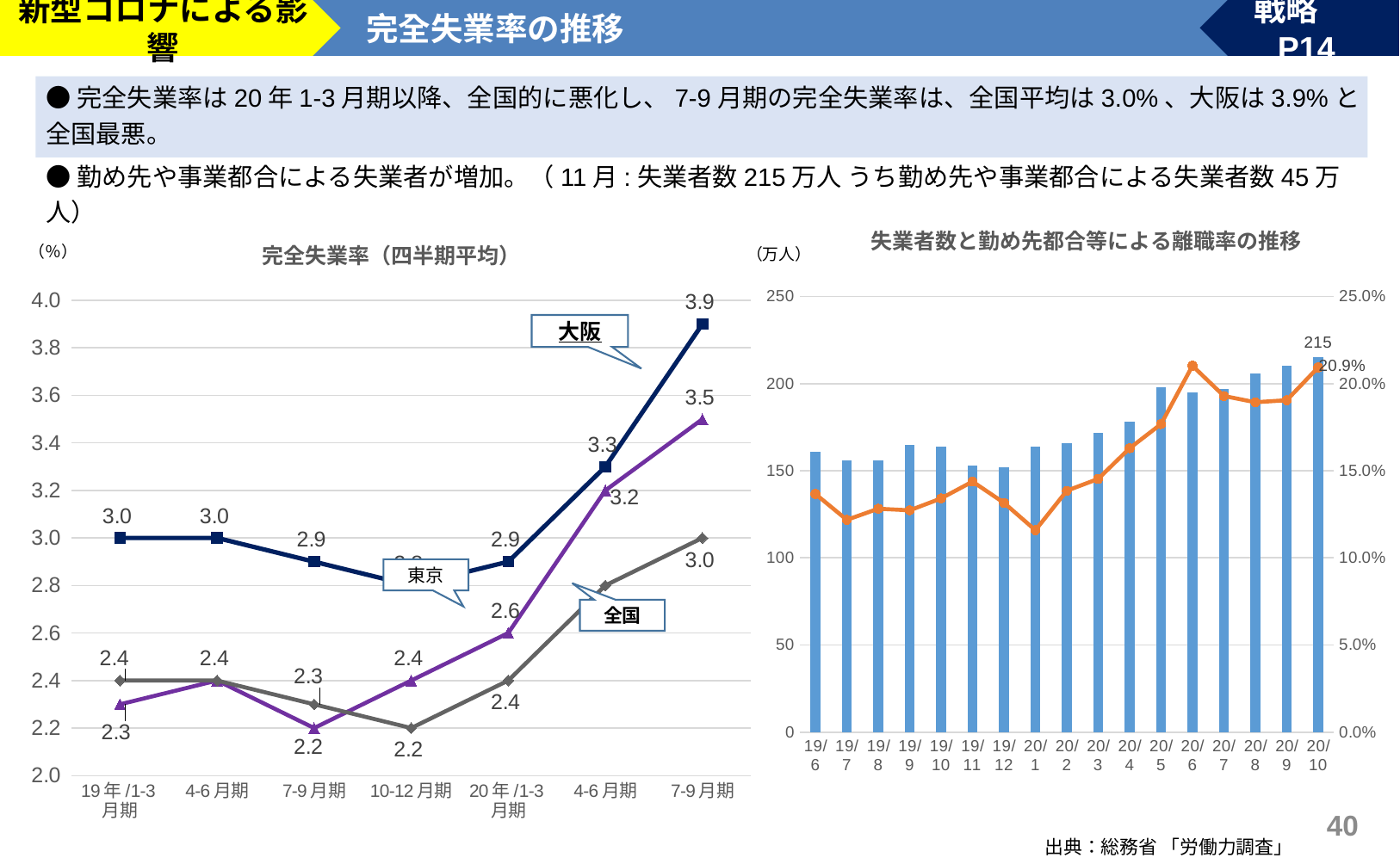

新型コロナによる影響
完全失業率の推移
戦略　P14
●完全失業率は20年1-3月期以降、全国的に悪化し、7-9月期の完全失業率は、全国平均は3.0%、大阪は3.9%と全国最悪。
●勤め先や事業都合による失業者が増加。（11月:失業者数215万人 うち勤め先や事業都合による失業者数45万人）

### Chart: 完全失業率（四半期平均）

| Category | 東京 | 大阪 | 全国 |
|---|---|---|---|
| 19年/1-3月期 | 2.3 | 3.0 | 2.4 |
| 4-6月期 | 2.4 | 3.0 | 2.4 |
| 7-9月期 | 2.2 | 2.9 | 2.3 |
| 10-12月期 | 2.4 | 2.8 | 2.2 |
| 20年/1-3月期 | 2.6 | 2.9 | 2.4 |
| 4-6月期 | 3.2 | 3.3 | 2.8 |
| 7-9月期 | 3.5 | 3.9 | 3.0 |

### Chart: 失業者数と勤め先都合等による離職率の推移

| Category |  |  |
|---|---|---|
| 19/6 | 161.0 | 0.13664596273291926 |
| 19/7 | 156.0 | 0.12179487179487179 |
| 19/8 | 156.0 | 0.1282051282051282 |
| 19/9 | 165.0 | 0.12727272727272726 |
| 19/10 | 164.0 | 0.13414634146341464 |
| 19/11 | 153.0 | 0.1437908496732026 |
| 19/12 | 152.0 | 0.13157894736842105 |
| 20/1 | 164.0 | 0.11585365853658537 |
| 20/2 | 166.0 | 0.13855421686746988 |
| 20/3 | 172.0 | 0.14534883720930233 |
| 20/4 | 178.0 | 0.16292134831460675 |
| 20/5 | 198.0 | 0.17676767676767677 |
| 20/6 | 195.0 | 0.21025641025641026 |
| 20/7 | 197.0 | 0.19289340101522842 |
| 20/8 | 206.0 | 0.18932038834951456 |
| 20/9 | 210.0 | 0.19047619047619047 |
| 20/10 | 215.0 | 0.20930232558139536 |
（万人）
大阪
東京
全国
40
出典：総務省 「労働力調査」